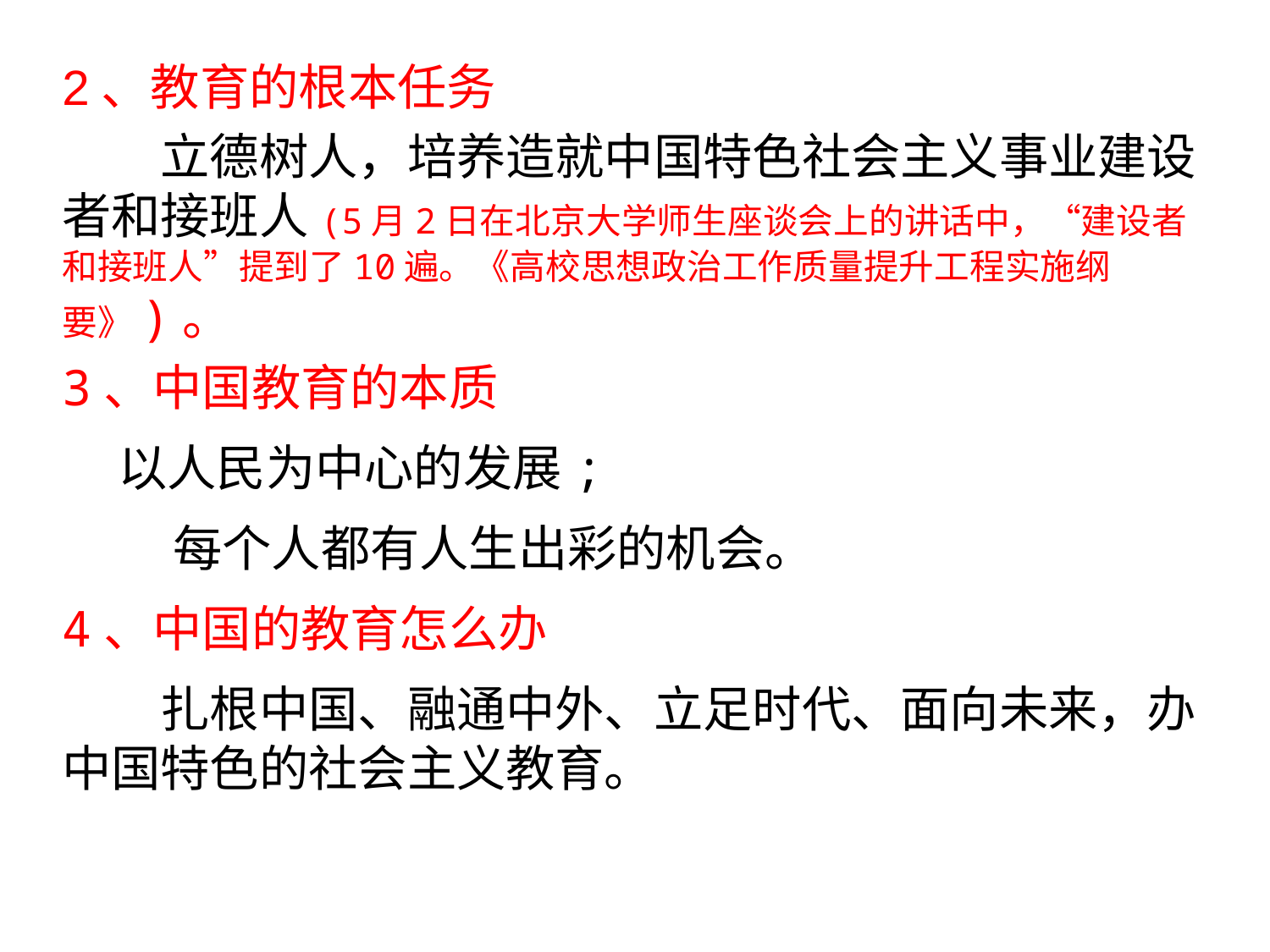

2、教育的根本任务
　　立德树人，培养造就中国特色社会主义事业建设者和接班人(5月2日在北京大学师生座谈会上的讲话中，“建设者和接班人”提到了10遍。《高校思想政治工作质量提升工程实施纲要》)。
3、中国教育的本质
    以人民为中心的发展;
         每个人都有人生出彩的机会。
4、中国的教育怎么办
　　扎根中国、融通中外、立足时代、面向未来，办中国特色的社会主义教育。